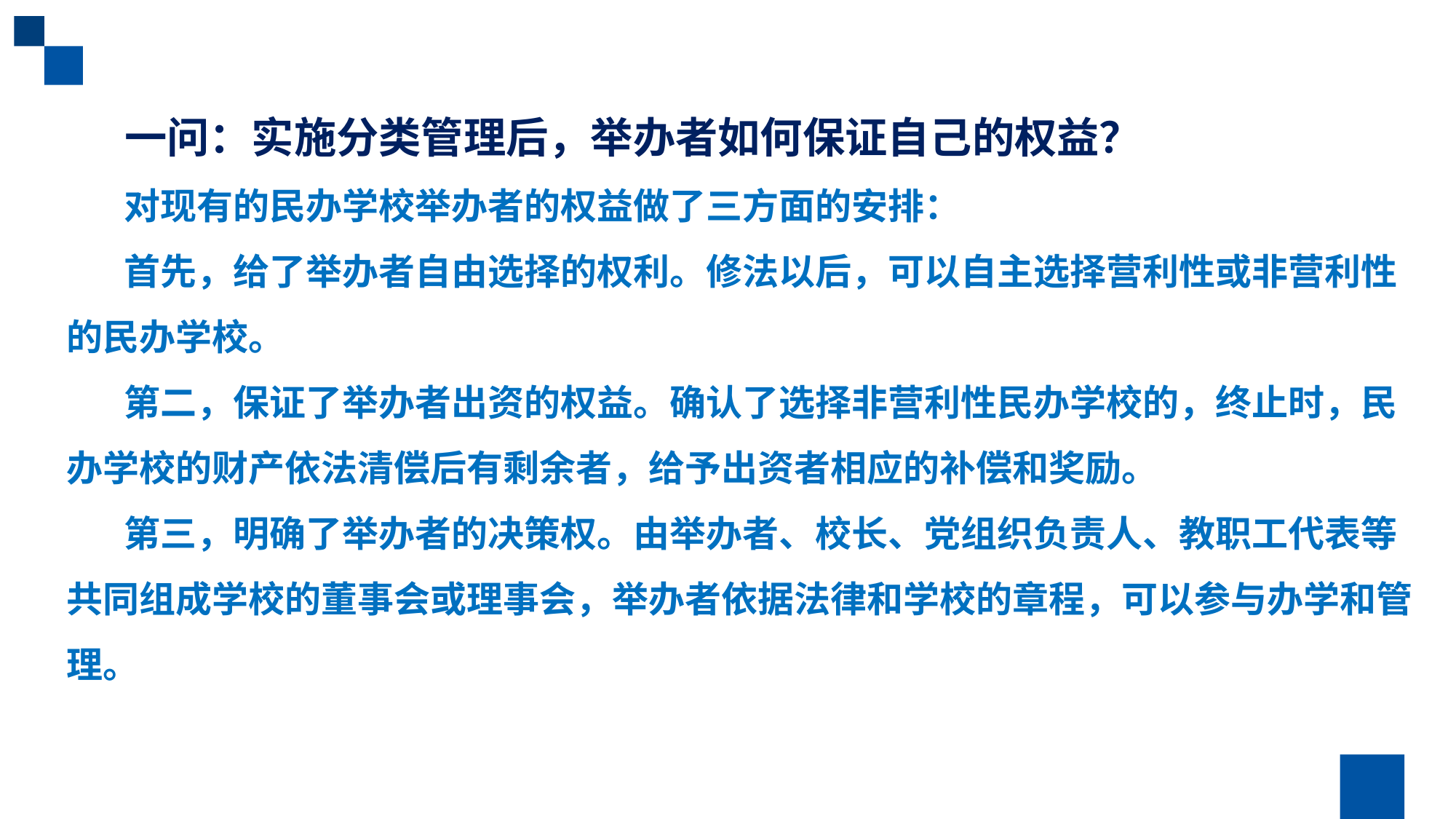

一问：实施分类管理后，举办者如何保证自己的权益？
      对现有的民办学校举办者的权益做了三方面的安排：
      首先，给了举办者自由选择的权利。修法以后，可以自主选择营利性或非营利性的民办学校。
      第二，保证了举办者出资的权益。确认了选择非营利性民办学校的，终止时，民办学校的财产依法清偿后有剩余者，给予出资者相应的补偿和奖励。
      第三，明确了举办者的决策权。由举办者、校长、党组织负责人、教职工代表等共同组成学校的董事会或理事会，举办者依据法律和学校的章程，可以参与办学和管理。

68